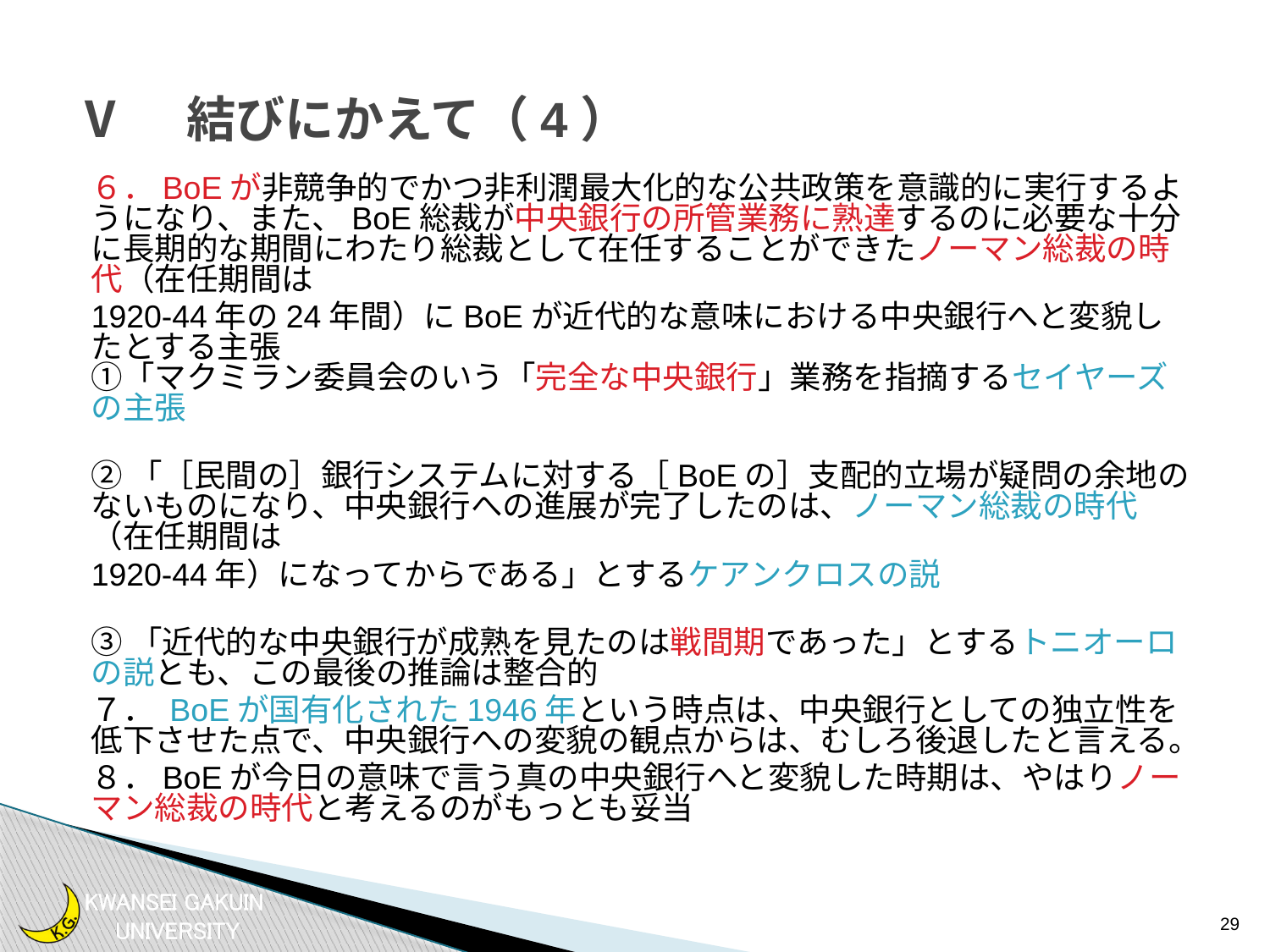

# Ⅴ　結びにかえて（4）
６．BoEが非競争的でかつ非利潤最大化的な公共政策を意識的に実行するようになり、また、BoE総裁が中央銀行の所管業務に熟達するのに必要な十分に長期的な期間にわたり総裁として在任することができたノーマン総裁の時代（在任期間は
1920-44年の24年間）にBoEが近代的な意味における中央銀行へと変貌したとする主張
①「マクミラン委員会のいう「完全な中央銀行」業務を指摘するセイヤーズの主張
②「［民間の］銀行システムに対する［BoEの］支配的立場が疑問の余地のないものになり、中央銀行への進展が完了したのは、ノーマン総裁の時代（在任期間は
1920-44年）になってからである」とするケアンクロスの説
③「近代的な中央銀行が成熟を見たのは戦間期であった」とするトニオーロの説とも、この最後の推論は整合的
７． BoEが国有化された1946年という時点は、中央銀行としての独立性を低下させた点で、中央銀行への変貌の観点からは、むしろ後退したと言える。
８．BoEが今日の意味で言う真の中央銀行へと変貌した時期は、やはりノーマン総裁の時代と考えるのがもっとも妥当

29